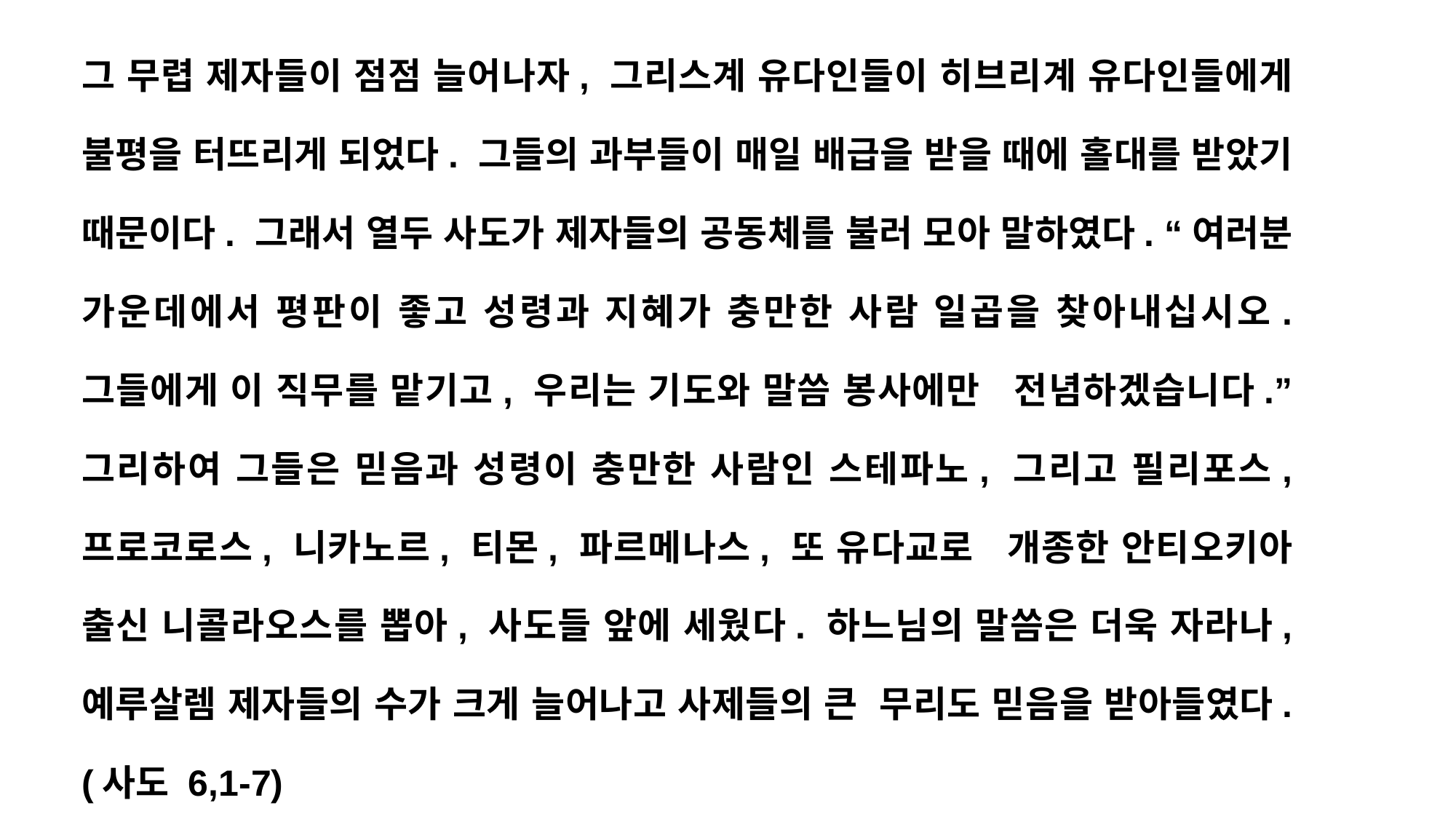

그 무렵 제자들이 점점 늘어나자, 그리스계 유다인들이 히브리계 유다인들에게 불평을 터뜨리게 되었다. 그들의 과부들이 매일 배급을 받을 때에 홀대를 받았기 때문이다. 그래서 열두 사도가 제자들의 공동체를 불러 모아 말하였다. “여러분 가운데에서 평판이 좋고 성령과 지혜가 충만한 사람 일곱을 찾아내십시오. 그들에게 이 직무를 맡기고, 우리는 기도와 말씀 봉사에만   전념하겠습니다.” 그리하여 그들은 믿음과 성령이 충만한 사람인 스테파노, 그리고 필리포스, 프로코로스, 니카노르, 티몬, 파르메나스, 또 유다교로   개종한 안티오키아 출신 니콜라오스를 뽑아, 사도들 앞에 세웠다. 하느님의 말씀은 더욱 자라나, 예루살렘 제자들의 수가 크게 늘어나고 사제들의 큰  무리도 믿음을 받아들였다.(사도 6,1-7)